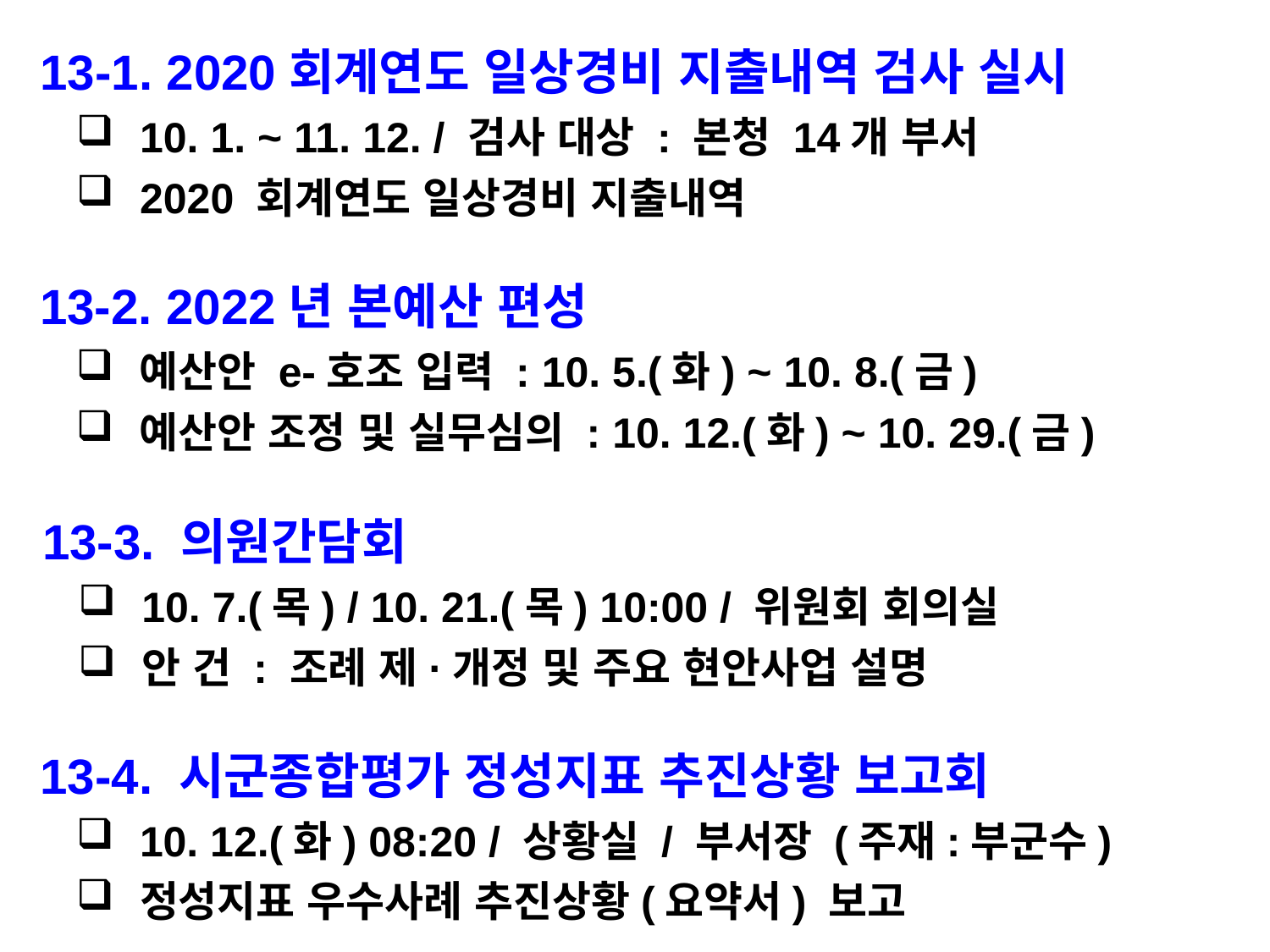

13-1. 2020회계연도 일상경비 지출내역 검사 실시
10. 1. ~ 11. 12. / 검사 대상 : 본청 14개 부서
2020 회계연도 일상경비 지출내역
  13-2. 2022년 본예산 편성
예산안 e-호조 입력 : 10. 5.(화) ~ 10. 8.(금)
예산안 조정 및 실무심의 : 10. 12.(화) ~ 10. 29.(금)

  13-3. 의원간담회
10. 7.(목) / 10. 21.(목) 10:00 / 위원회 회의실
안 건 : 조례 제·개정 및 주요 현안사업 설명
  13-4. 시군종합평가 정성지표 추진상황 보고회
10. 12.(화) 08:20 / 상황실 / 부서장 (주재:부군수)
정성지표 우수사례 추진상황(요약서) 보고